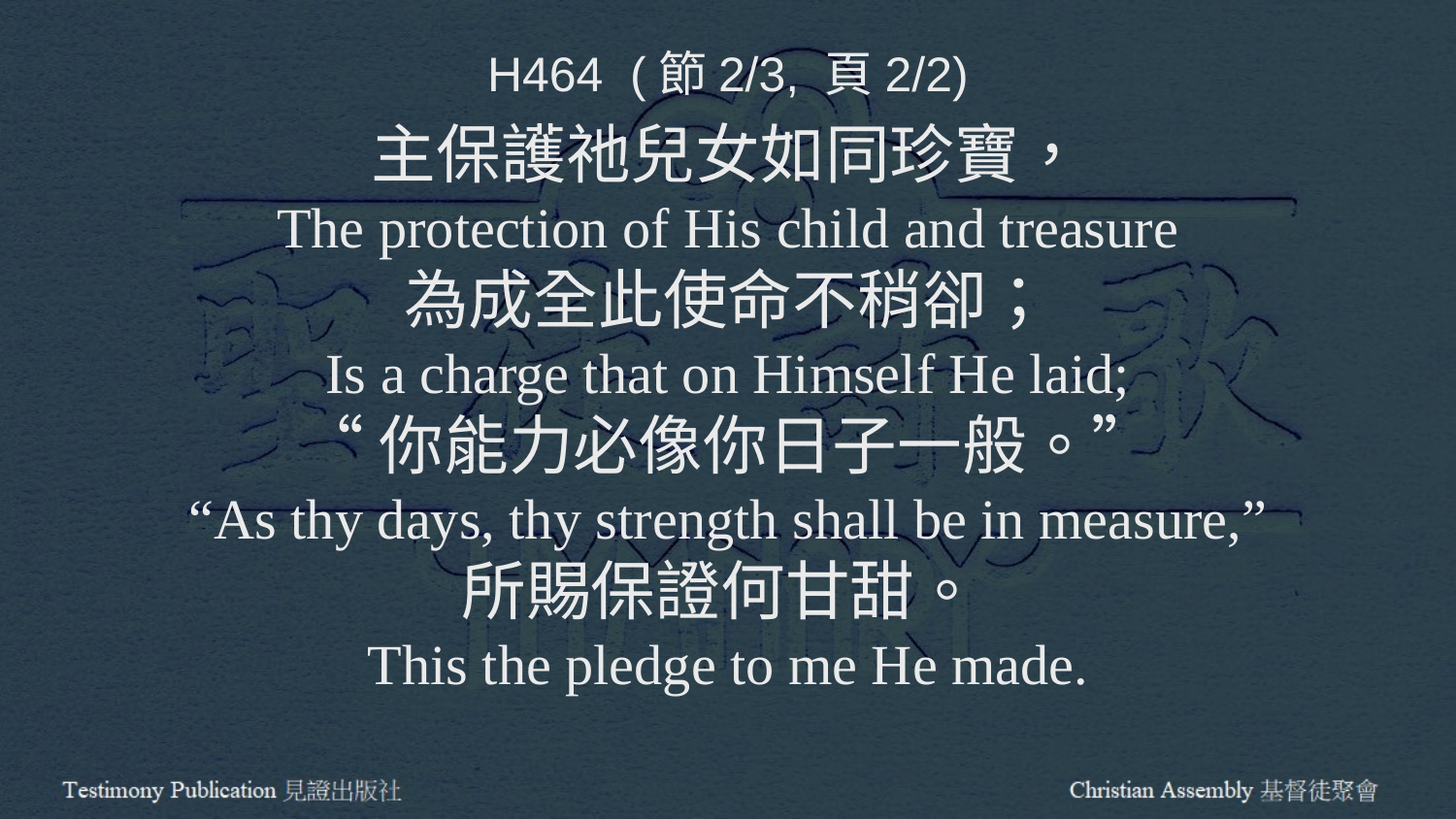

H464  (節2/3, 頁2/2)
主保護祂兒女如同珍寶，
The protection of His child and treasure
為成全此使命不稍卻；
Is a charge that on Himself He laid;
“你能力必像你日子一般。”
“As thy days, thy strength shall be in measure,”
所賜保證何甘甜。
This the pledge to me He made.